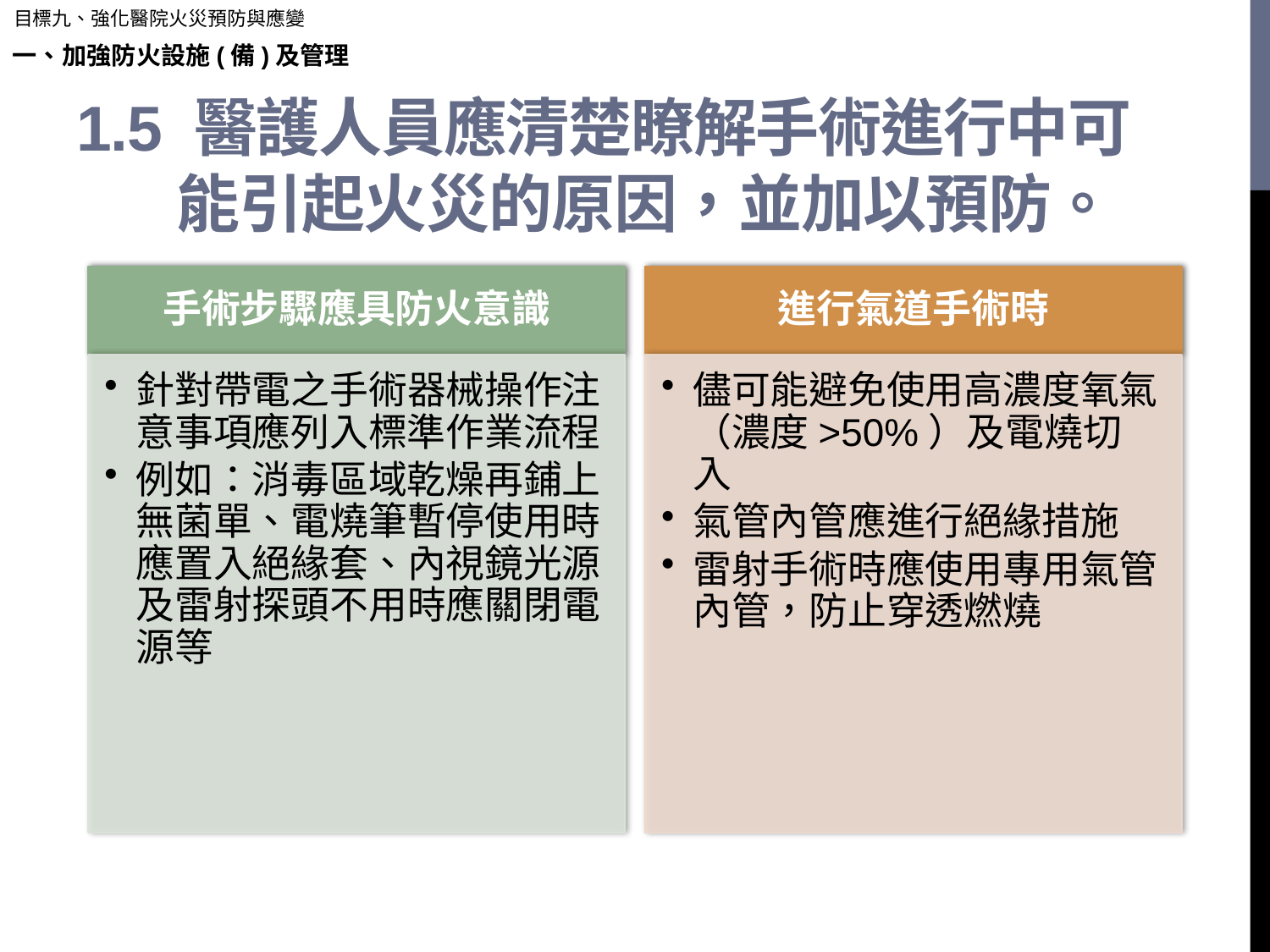

一、加強防火設施(備)及管理
# 1.5 醫護人員應清楚瞭解手術進行中可能引起火災的原因，並加以預防。
手術步驟應具防火意識
針對帶電之手術器械操作注意事項應列入標準作業流程
例如：消毒區域乾燥再鋪上無菌單、電燒筆暫停使用時應置入絕緣套、內視鏡光源及雷射探頭不用時應關閉電源等
進行氣道手術時
儘可能避免使用高濃度氧氣（濃度>50%）及電燒切入
氣管內管應進行絕緣措施
雷射手術時應使用專用氣管內管，防止穿透燃燒